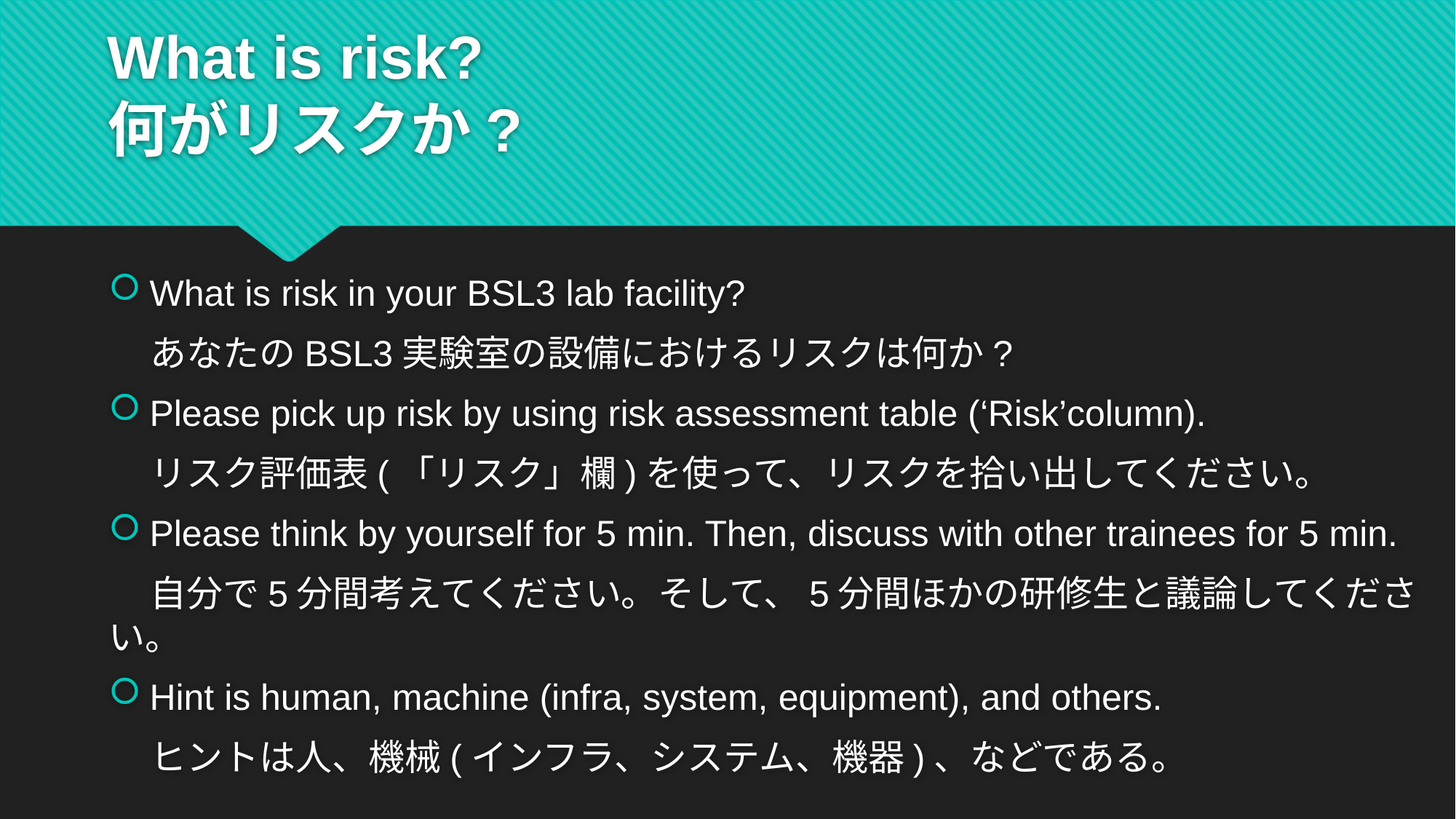

# What is risk? 何がリスクか?
What is risk in your BSL3 lab facility?
    あなたのBSL3実験室の設備におけるリスクは何か?
Please pick up risk by using risk assessment table (‘Risk’column).
    リスク評価表(「リスク」欄)を使って、リスクを拾い出してください。
Please think by yourself for 5 min. Then, discuss with other trainees for 5 min.
    自分で5分間考えてください。そして、5分間ほかの研修生と議論してください。
Hint is human, machine (infra, system, equipment), and others.
    ヒントは人、機械(インフラ、システム、機器)、などである。